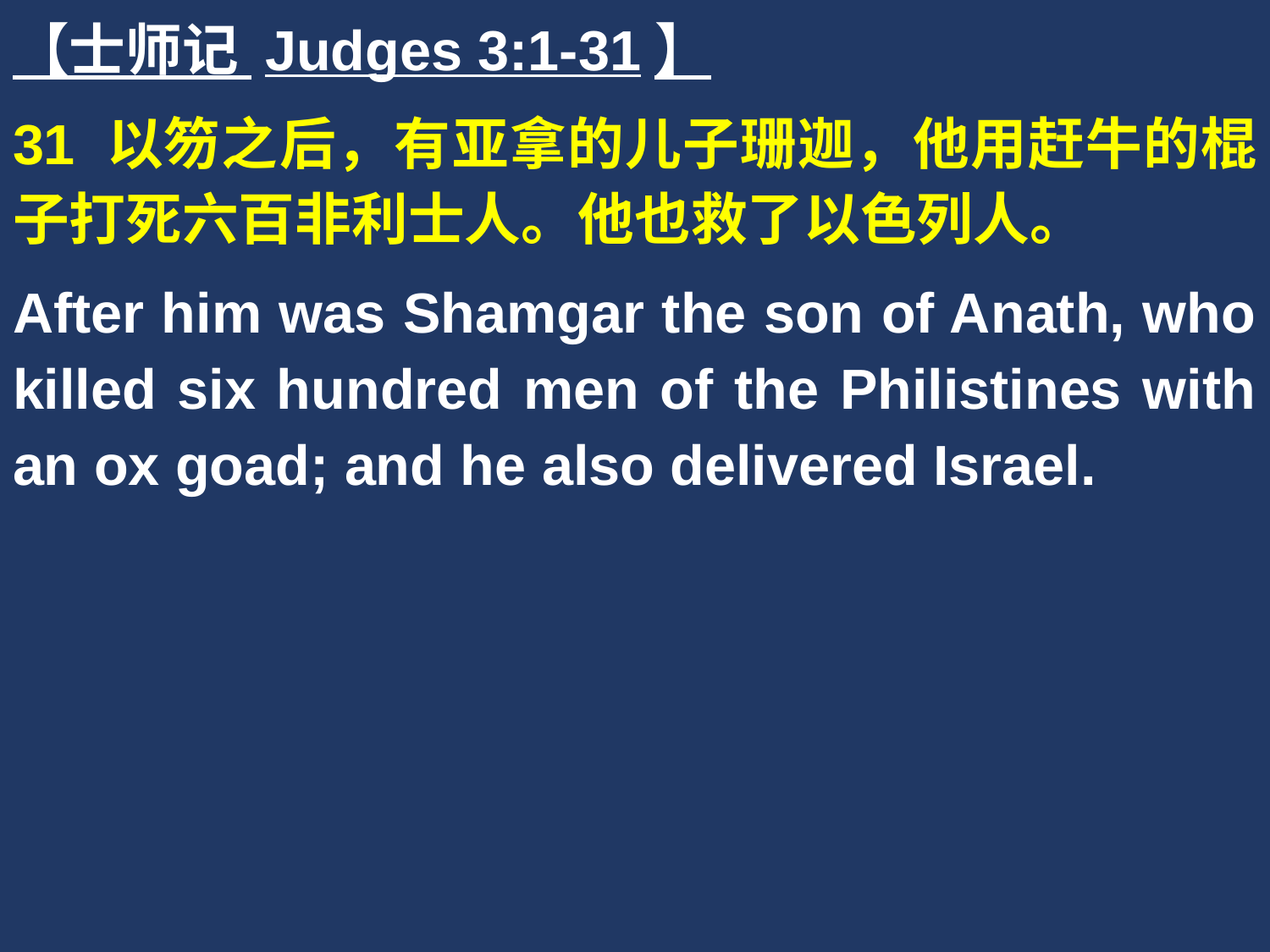

【士师记 Judges 3:1-31】
31 以笏之后，有亚拿的儿子珊迦，他用赶牛的棍子打死六百非利士人。他也救了以色列人。
After him was Shamgar the son of Anath, who killed six hundred men of the Philistines with an ox goad; and he also delivered Israel.